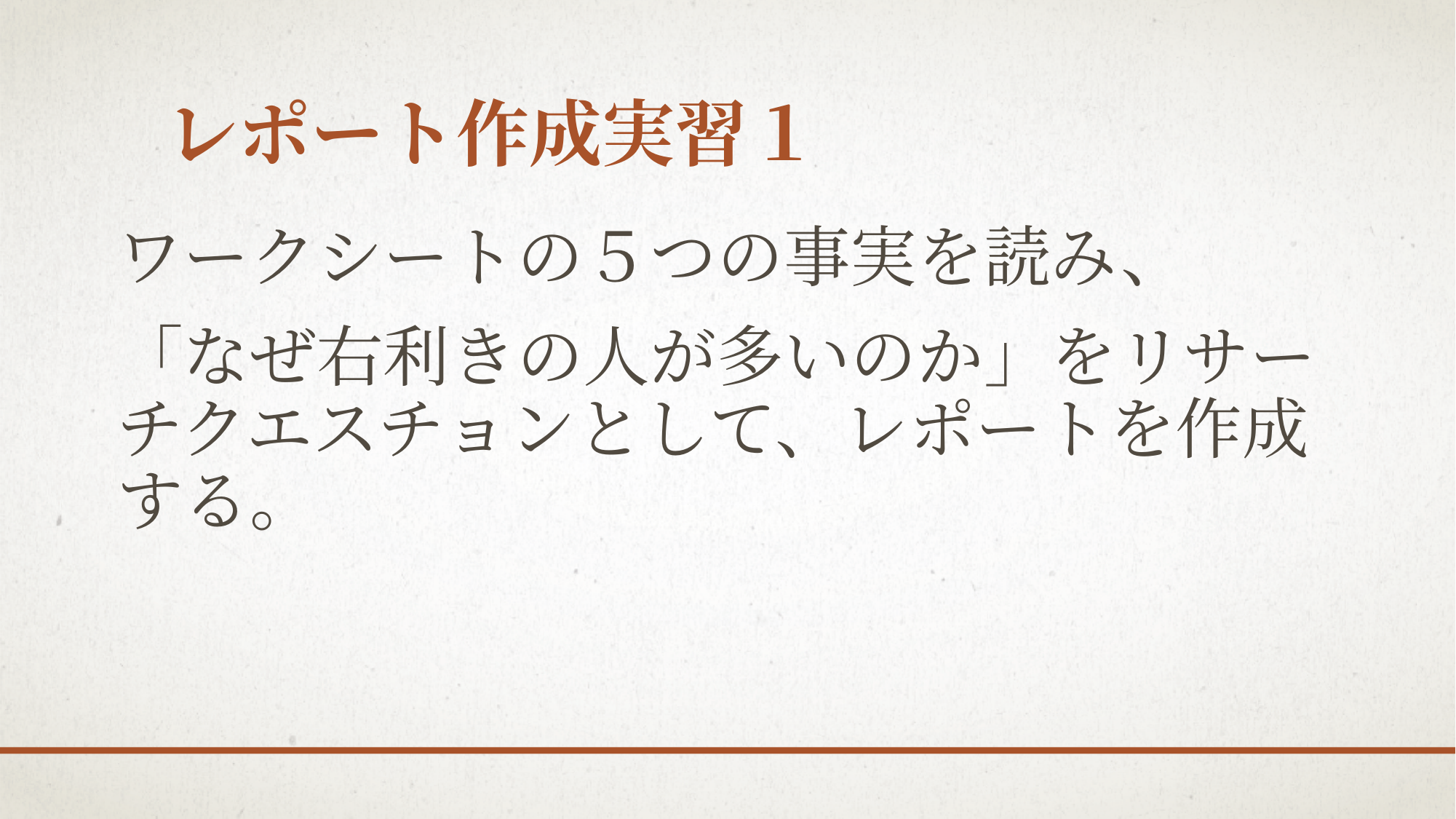

# レポート作成実習１
ワークシートの５つの事実を読み、
「なぜ右利きの人が多いのか」をリサーチクエスチョンとして、レポートを作成する。